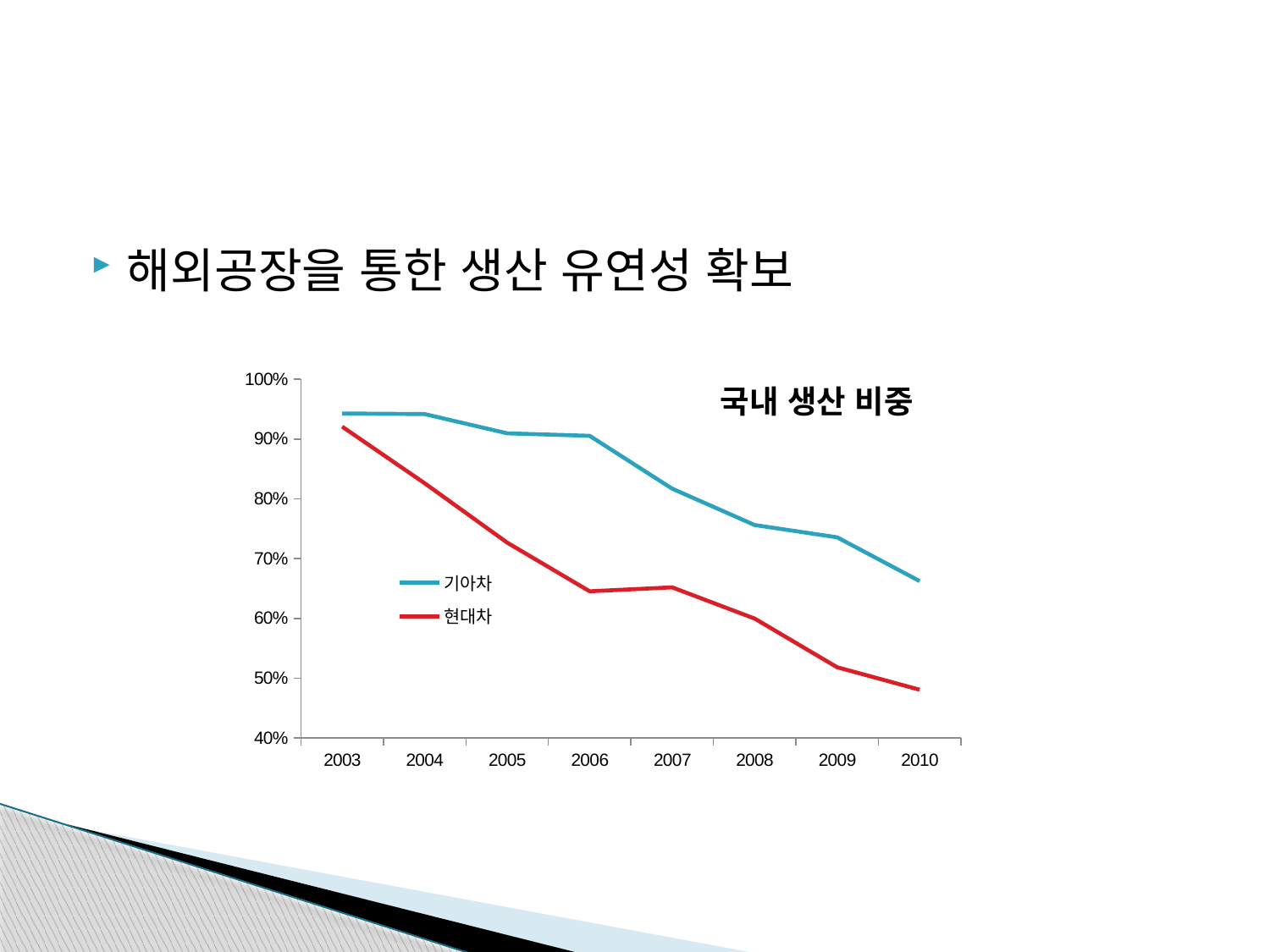

#
해외공장을 통한 생산 유연성 확보

### Chart: 국내 생산 비중

| Category | 기아차 | 현대차 |
|---|---|---|
| 2003 | 0.942577995826066 | 0.9206316986715475 |
| 2004 | 0.9415934514933126 | 0.8259478601068974 |
| 2005 | 0.9094245503566782 | 0.7267594812683849 |
| 2006 | 0.905224746246622 | 0.6453481810615695 |
| 2007 | 0.8169791065703667 | 0.6519029865141066 |
| 2008 | 0.7562057271286098 | 0.5997041577022915 |
| 2009 | 0.7356458061093791 | 0.5183554218188905 |
| 2010 | 0.6623975963159222 | 0.48078500847053074 |